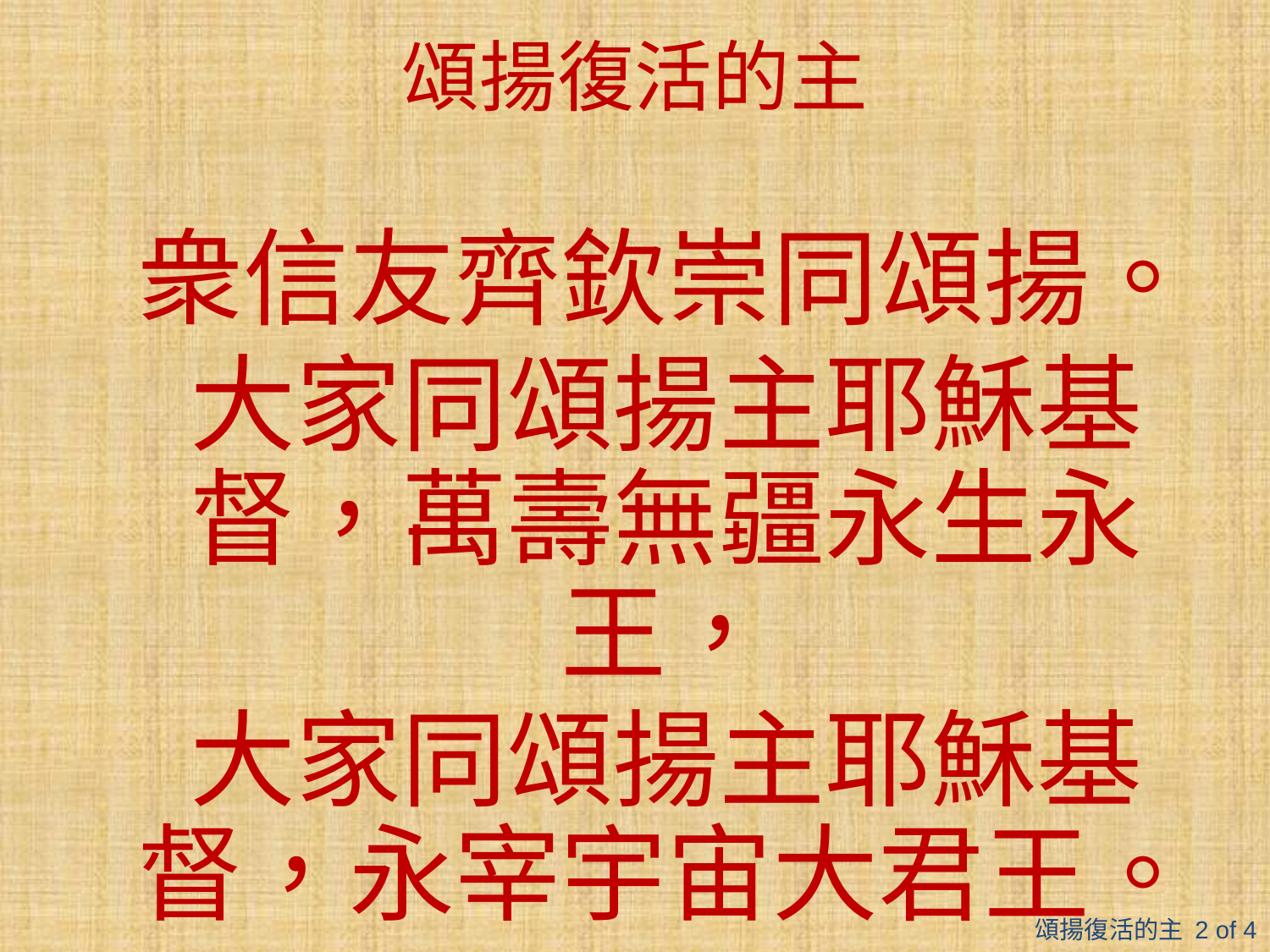

# 頌揚復活的主
衆信友齊欽崇同頌揚。
大家同頌揚主耶穌基督，萬壽無疆永生永王，
大家同頌揚主耶穌基督，永宰宇宙大君王。
頌揚復活的主 2 of 4